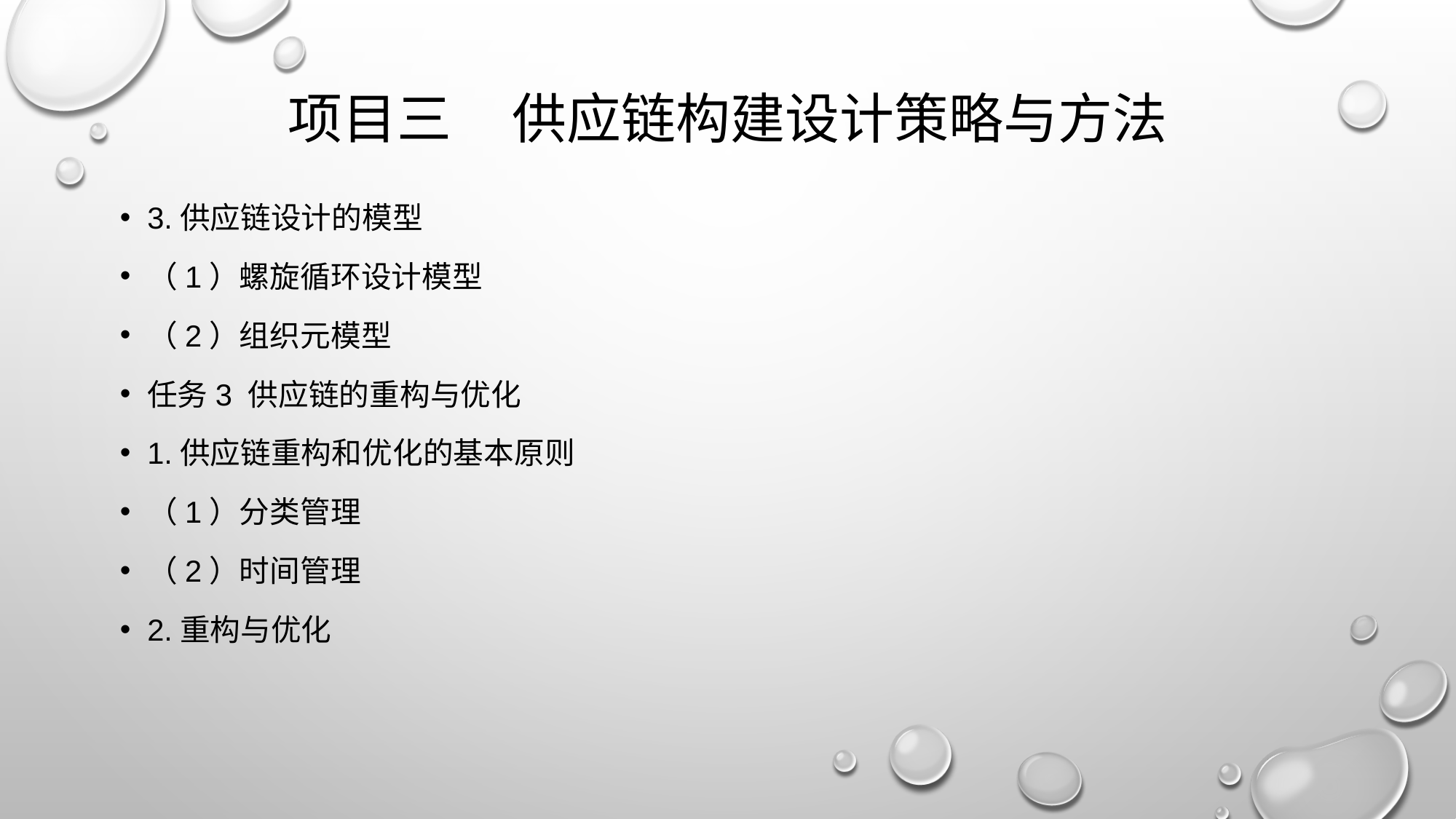

# 项目三     供应链构建设计策略与方法
3.供应链设计的模型
（1）螺旋循环设计模型
（2）组织元模型
任务3 供应链的重构与优化
1.供应链重构和优化的基本原则
（1）分类管理
（2）时间管理
2.重构与优化